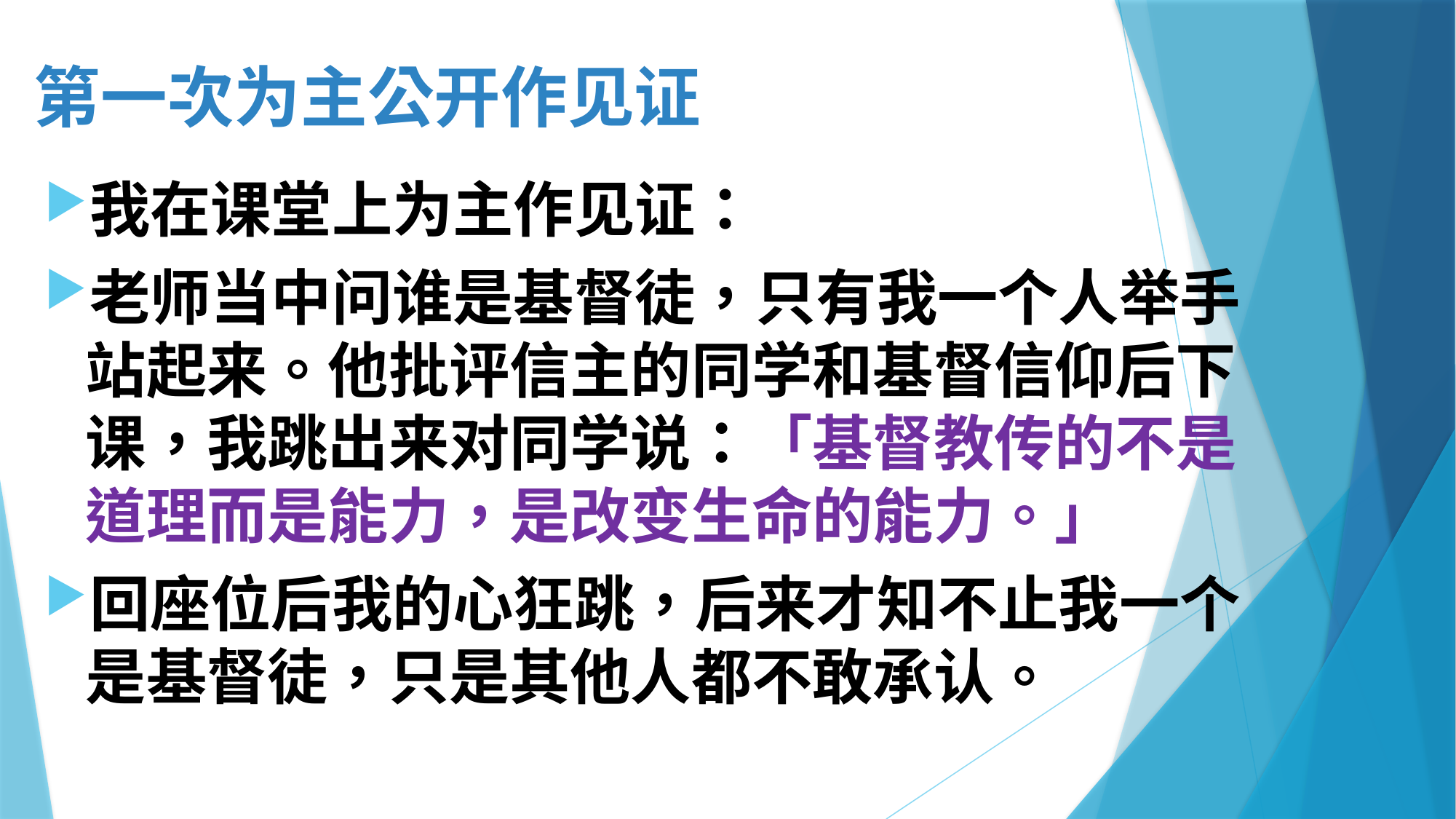

# 第一次为主公开作见证
我在课堂上为主作见证：
老师当中问谁是基督徒，只有我一个人举手站起来。他批评信主的同学和基督信仰后下课，我跳出来对同学说：「基督教传的不是道理而是能力，是改变生命的能力。」
回座位后我的心狂跳，后来才知不止我一个是基督徒，只是其他人都不敢承认。